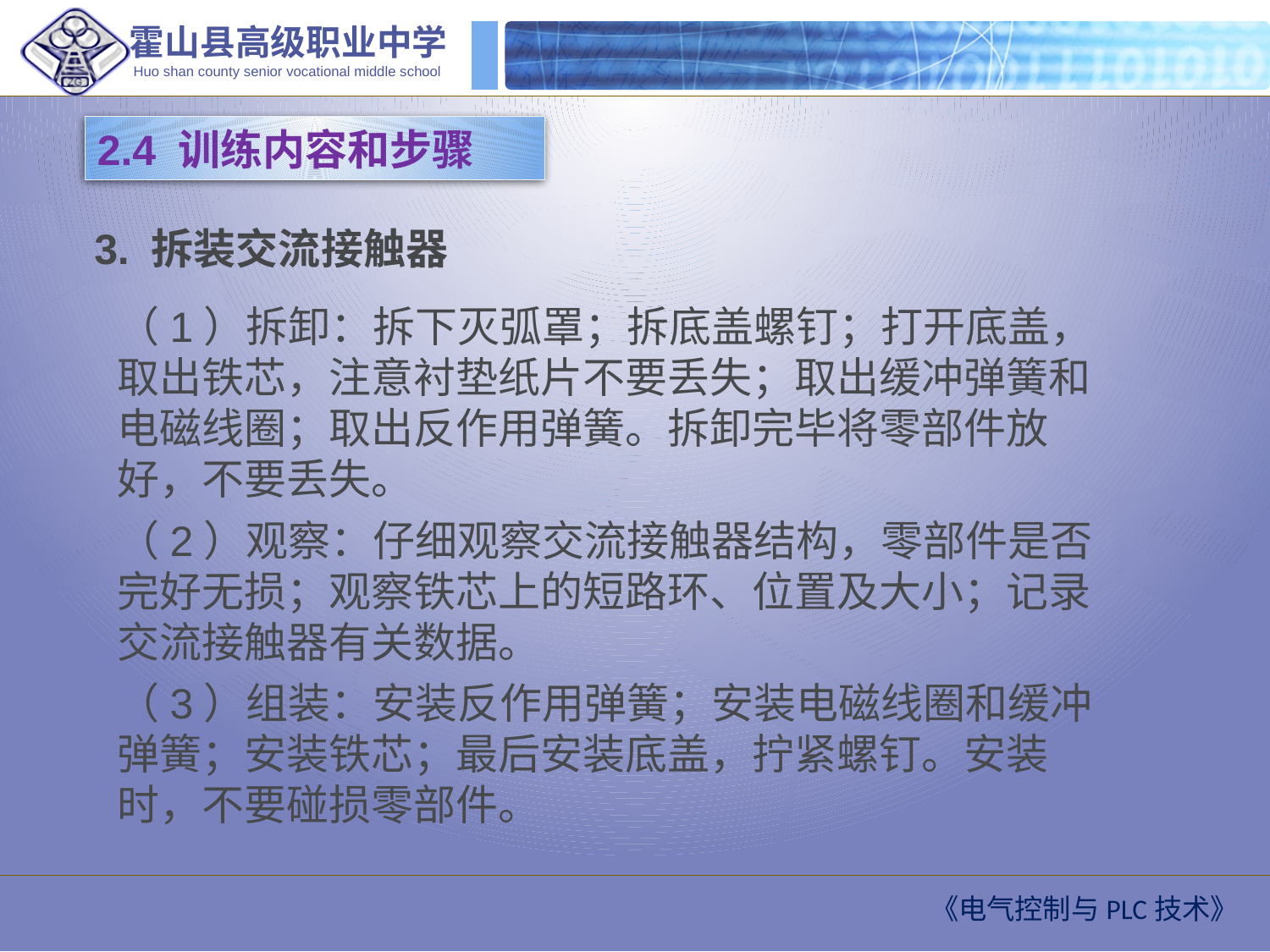

2.4 训练内容和步骤
3. 拆装交流接触器
（1）拆卸：拆下灭弧罩；拆底盖螺钉；打开底盖，取出铁芯，注意衬垫纸片不要丢失；取出缓冲弹簧和电磁线圈；取出反作用弹簧。拆卸完毕将零部件放好，不要丢失。
（2）观察：仔细观察交流接触器结构，零部件是否完好无损；观察铁芯上的短路环、位置及大小；记录交流接触器有关数据。
（3）组装：安装反作用弹簧；安装电磁线圈和缓冲弹簧；安装铁芯；最后安装底盖，拧紧螺钉。安装时，不要碰损零部件。